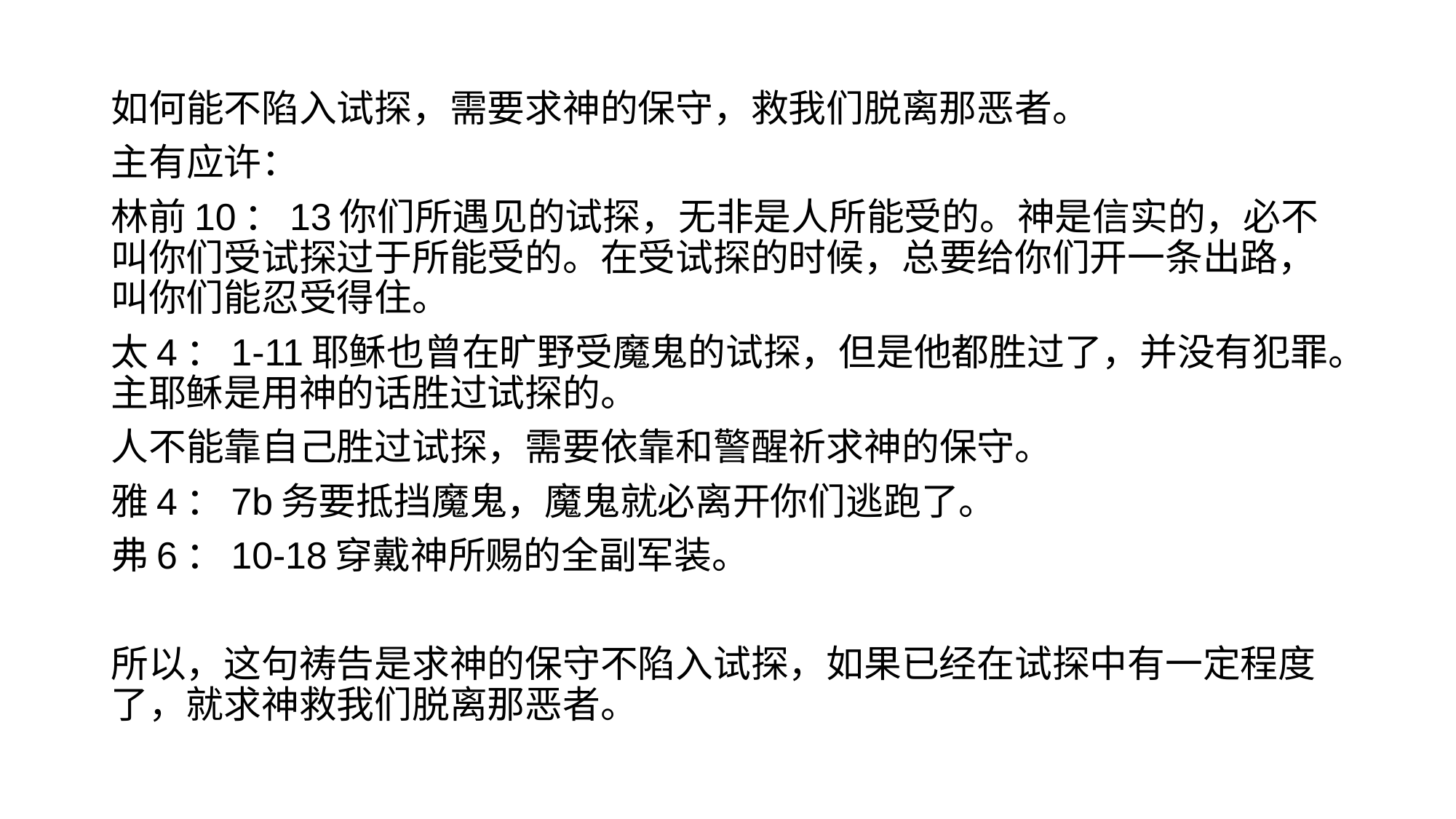

#
如何能不陷入试探，需要求神的保守，救我们脱离那恶者。
主有应许：
林前10：13你们所遇见的试探，无非是人所能受的。神是信实的，必不叫你们受试探过于所能受的。在受试探的时候，总要给你们开一条出路，叫你们能忍受得住。
太4：1-11耶稣也曾在旷野受魔鬼的试探，但是他都胜过了，并没有犯罪。主耶稣是用神的话胜过试探的。
人不能靠自己胜过试探，需要依靠和警醒祈求神的保守。
雅4：7b务要抵挡魔鬼，魔鬼就必离开你们逃跑了。
弗6：10-18穿戴神所赐的全副军装。

所以，这句祷告是求神的保守不陷入试探，如果已经在试探中有一定程度了，就求神救我们脱离那恶者。